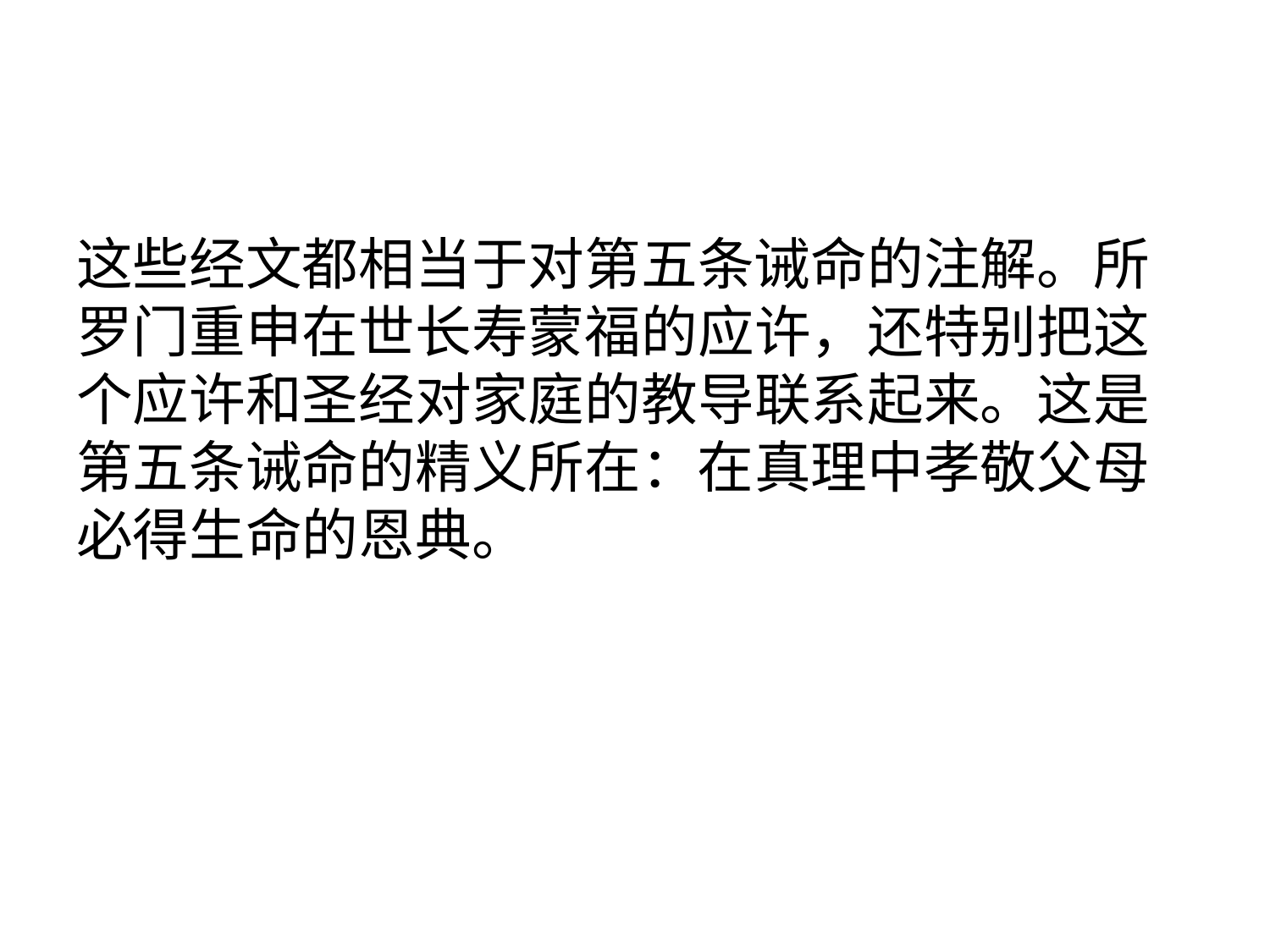

#
这些经文都相当于对第五条诫命的注解。所罗门重申在世长寿蒙福的应许，还特别把这个应许和圣经对家庭的教导联系起来。这是第五条诫命的精义所在：在真理中孝敬父母必得生命的恩典。